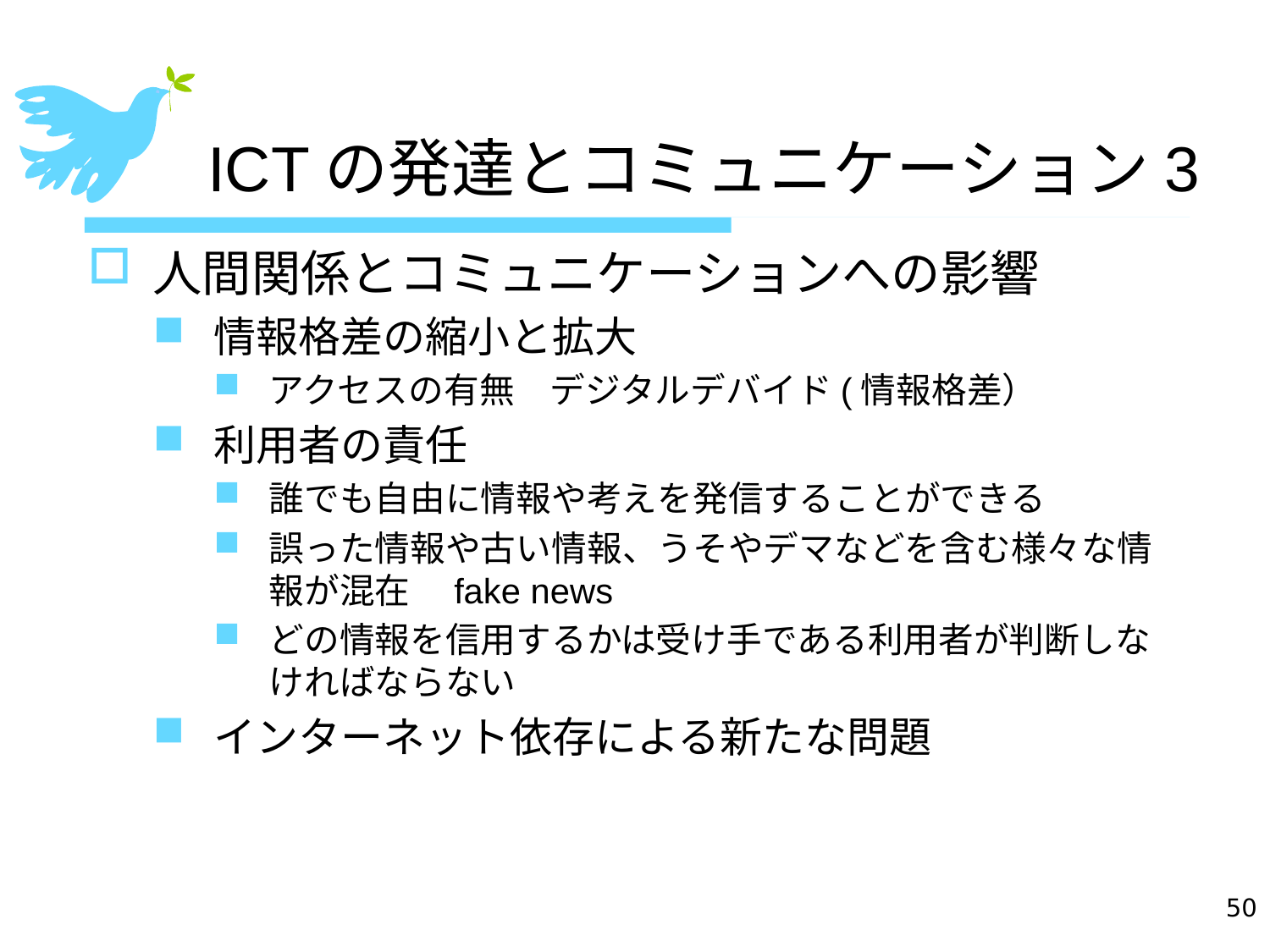

# ICTの発達とコミュニケーション3
人間関係とコミュニケーションへの影響
情報格差の縮小と拡大
アクセスの有無　デジタルデバイド(情報格差）
利用者の責任
誰でも自由に情報や考えを発信することができる
誤った情報や古い情報、うそやデマなどを含む様々な情報が混在　fake news
どの情報を信用するかは受け手である利用者が判断しなければならない
インターネット依存による新たな問題
50